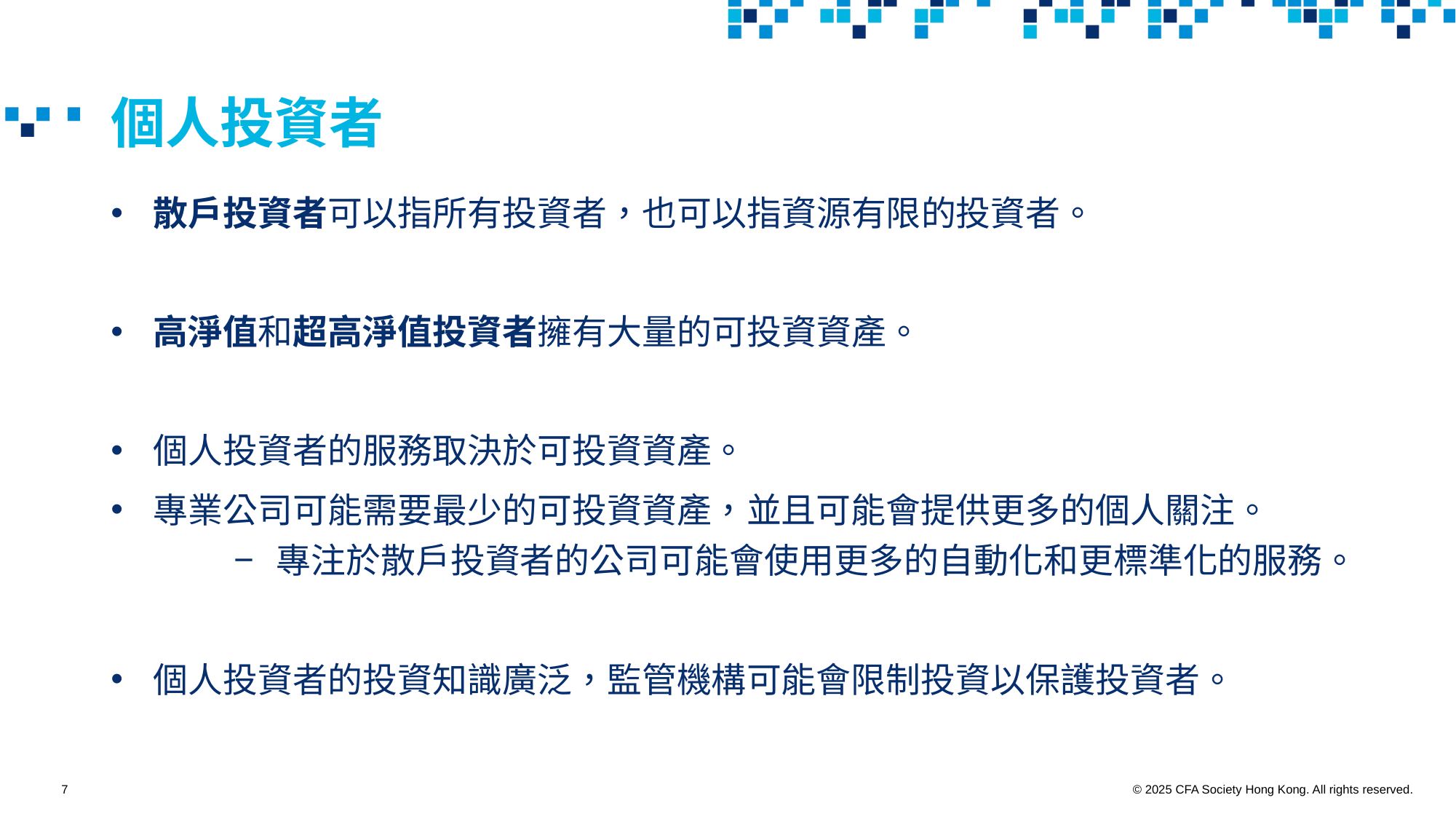

# 個人投資者
散戶投資者可以指所有投資者，也可以指資源有限的投資者。

高淨值和超高淨值投資者擁有大量的可投資資產。

個人投資者的服務取決於可投資資產。
專業公司可能需要最少的可投資資產，並且可能會提供更多的個人關注。
專注於散戶投資者的公司可能會使用更多的自動化和更標準化的服務。

個人投資者的投資知識廣泛，監管機構可能會限制投資以保護投資者。
7
© 2025 CFA Society Hong Kong. All rights reserved.